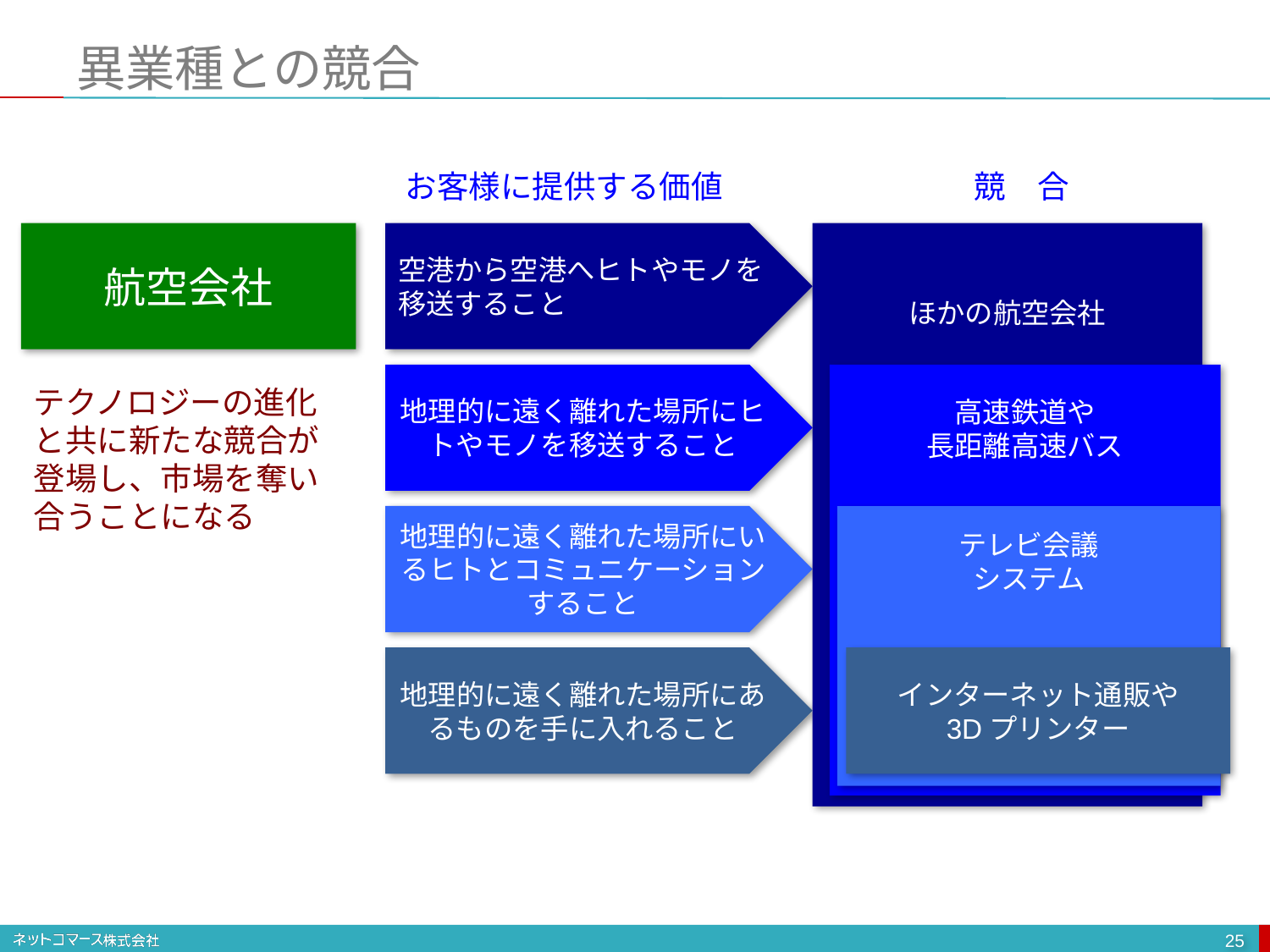

# 異業種との競合
お客様に提供する価値
競　合
航空会社
空港から空港へヒトやモノを移送すること
ほかの航空会社

地理的に遠く離れた場所にヒトやモノを移送すること

高速鉄道や
長距離高速バス

テクノロジーの進化と共に新たな競合が登場し、市場を奪い合うことになる
地理的に遠く離れた場所にいるヒトとコミュニケーションすること
テレビ会議
システム

地理的に遠く離れた場所にあるものを手に入れること
インターネット通販や
3Dプリンター
25